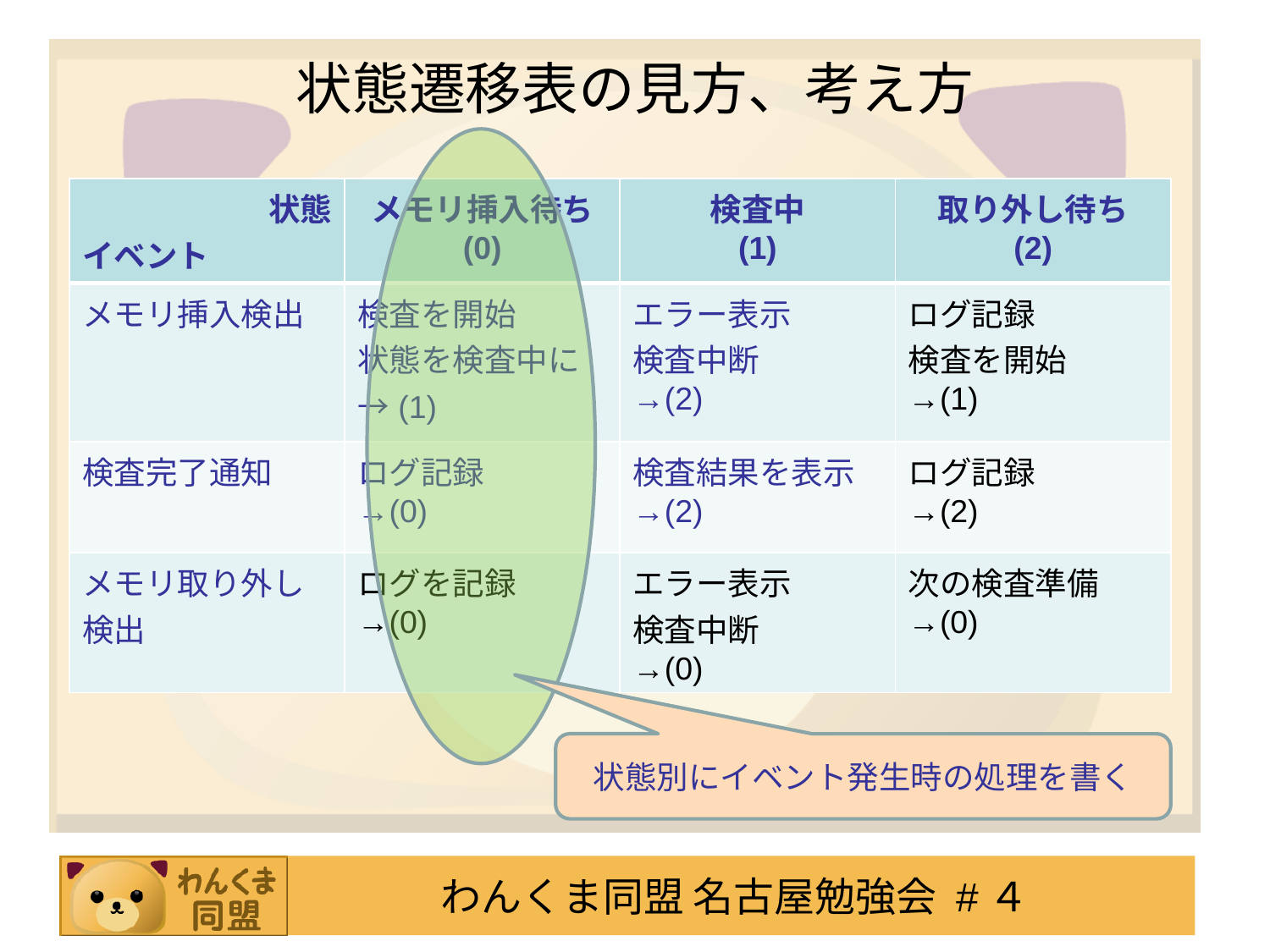

# 状態遷移表の見方、考え方

| 状態 イベント | メモリ挿入待ち (0) | 検査中 (1) | 取り外し待ち (2) |
| --- | --- | --- | --- |
| メモリ挿入検出 | 検査を開始 状態を検査中に→(1) | エラー表示 検査中断 →(2) | ログ記録 検査を開始 →(1) |
| 検査完了通知 | ログ記録 →(0) | 検査結果を表示 →(2) | ログ記録 →(2) |
| メモリ取り外し検出 | ログを記録 →(0) | エラー表示 検査中断 →(0) | 次の検査準備 →(0) |
状態別にイベント発生時の処理を書く